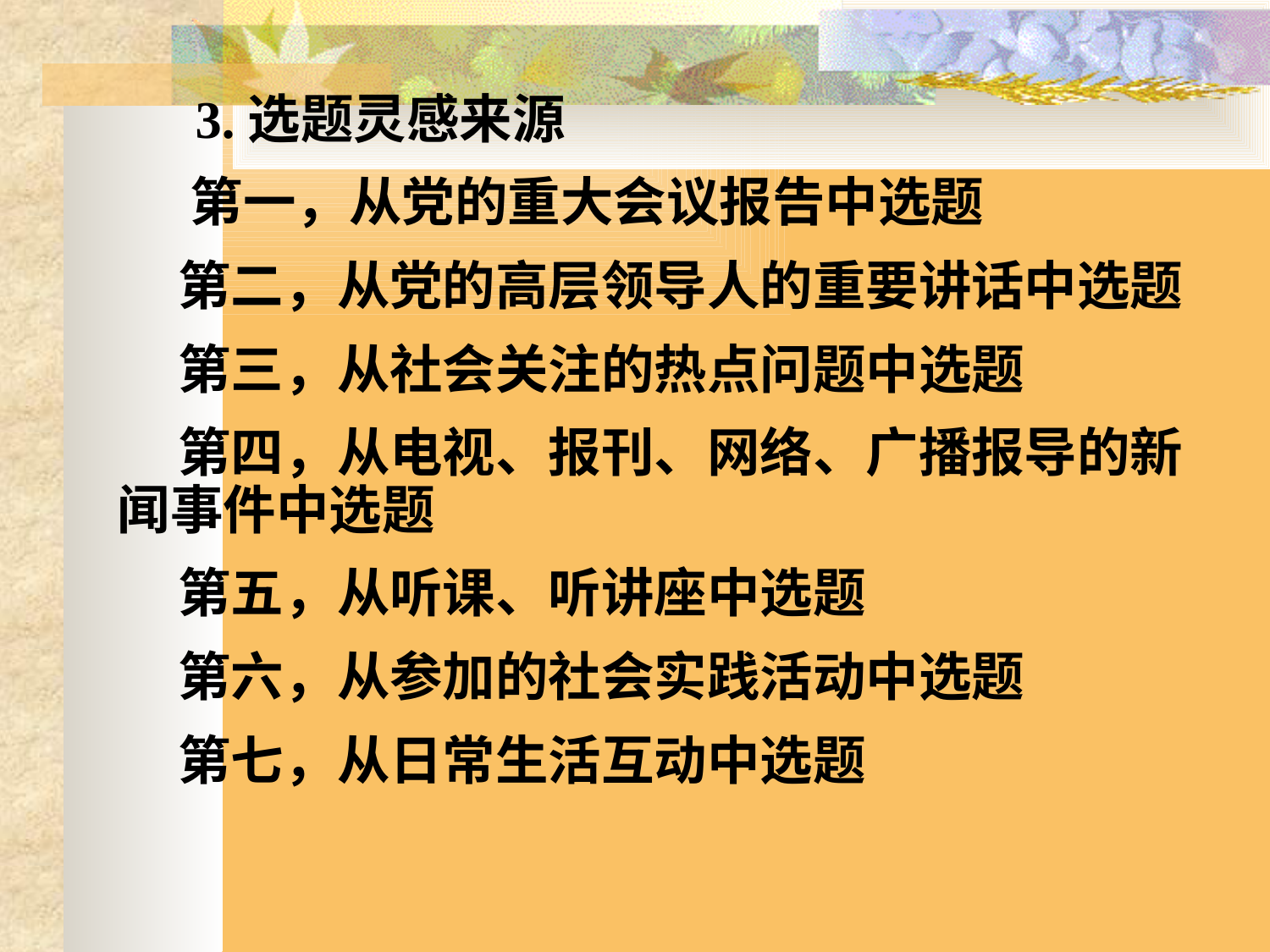

3.选题灵感来源
     第一，从党的重大会议报告中选题
    第二，从党的高层领导人的重要讲话中选题
    第三，从社会关注的热点问题中选题
    第四，从电视、报刊、网络、广播报导的新闻事件中选题
    第五，从听课、听讲座中选题
    第六，从参加的社会实践活动中选题
    第七，从日常生活互动中选题